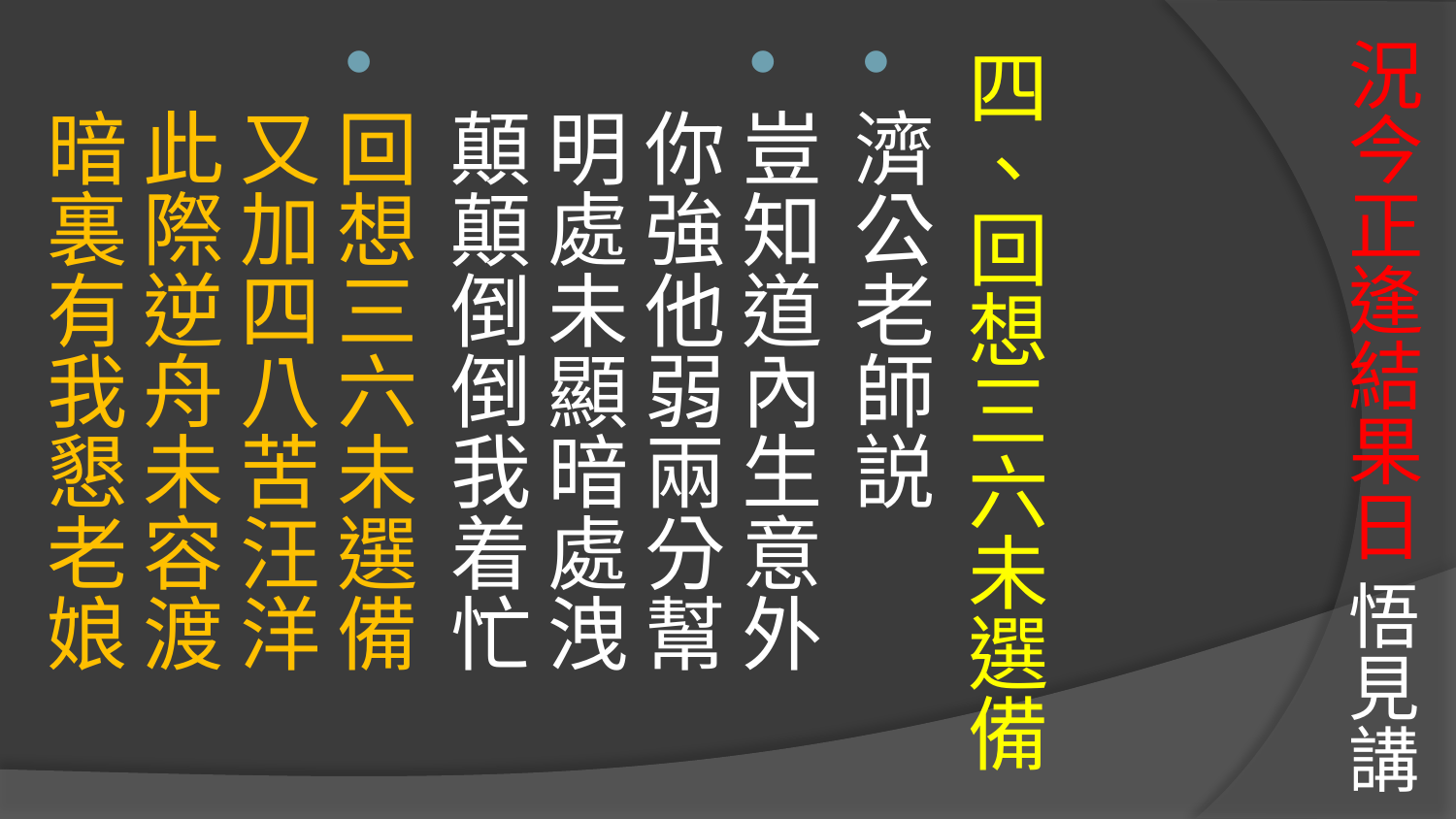

四、回想三六未選備
濟公老師説
豈知道內生意外　你強他弱兩分幫
明處未顯暗處洩　顛顛倒倒我着忙
回想三六未選備　又加四八苦汪洋
此際逆舟未容渡　暗裏有我懇老娘
# 況今正逢結果日 悟見講